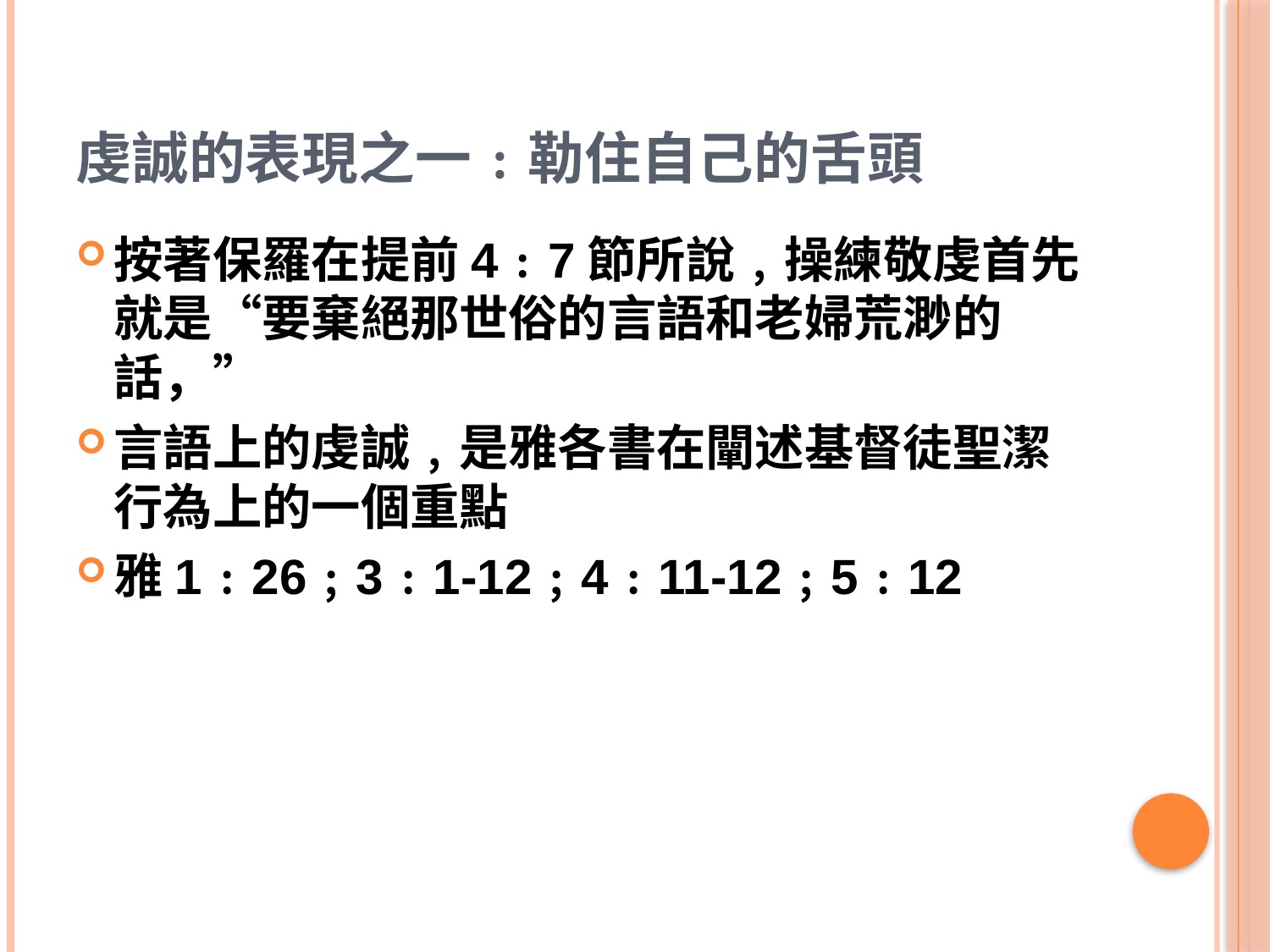

# 虔誠的表現之一﹕勒住自己的舌頭
按著保羅在提前4﹕7節所說﹐操練敬虔首先就是“要棄絕那世俗的言語和老婦荒渺的話，”
言語上的虔誠﹐是雅各書在闡述基督徒聖潔行為上的一個重點
雅1﹕26﹔3﹕1-12﹔4﹕11-12﹔5﹕12